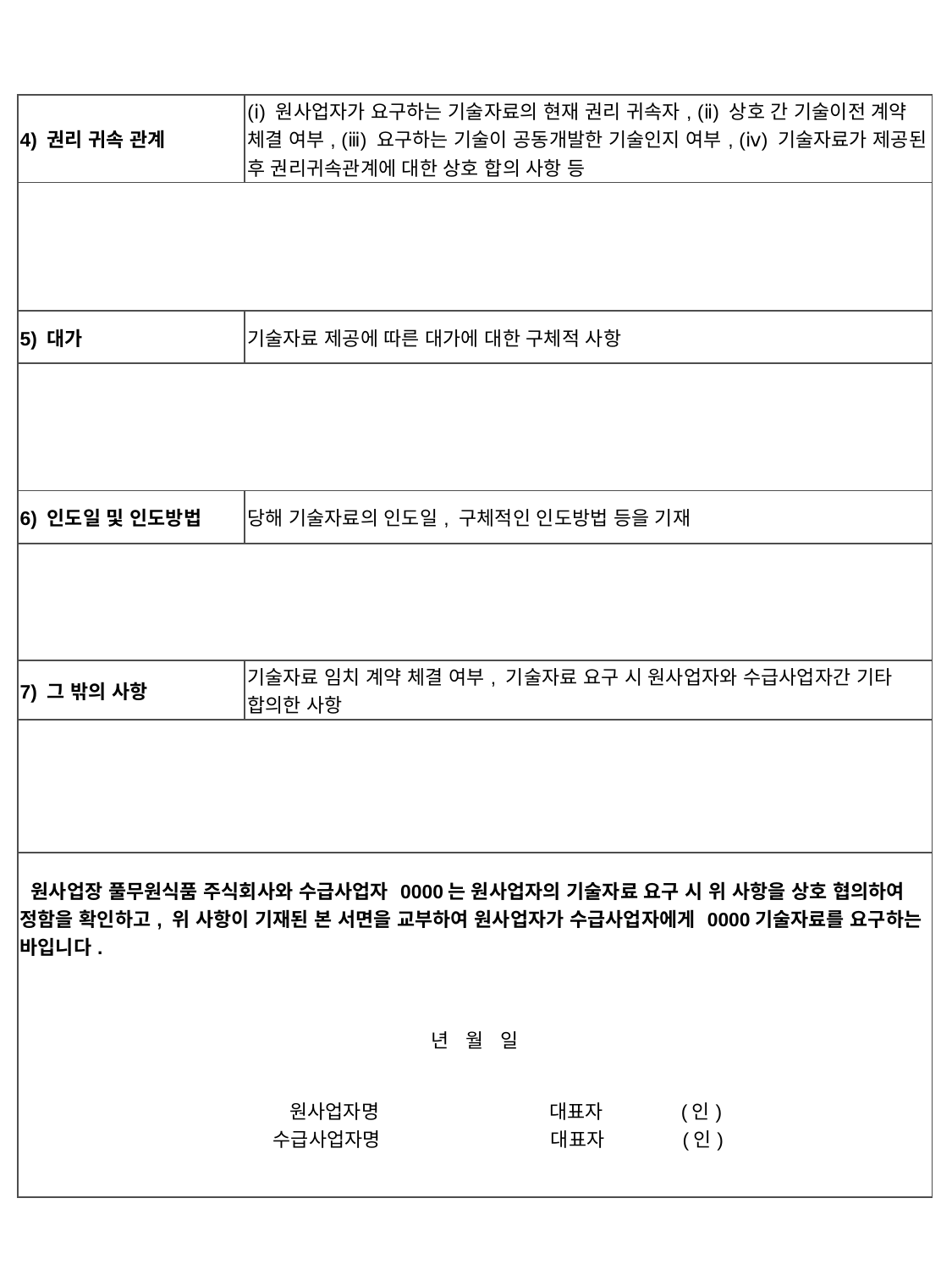

| 4) 권리 귀속 관계 | (ⅰ) 원사업자가 요구하는 기술자료의 현재 권리 귀속자, (ⅱ) 상호 간 기술이전 계약 체결 여부, (ⅲ) 요구하는 기술이 공동개발한 기술인지 여부, (ⅳ) 기술자료가 제공된 후 권리귀속관계에 대한 상호 합의 사항 등 |
| --- | --- |
|  |  |
| 5) 대가 | 기술자료 제공에 따른 대가에 대한 구체적 사항 |
|  |  |
| 6) 인도일 및 인도방법 | 당해 기술자료의 인도일, 구체적인 인도방법 등을 기재 |
|  |  |
| 7) 그 밖의 사항 | 기술자료 임치 계약 체결 여부, 기술자료 요구 시 원사업자와 수급사업자간 기타 합의한 사항 |
|  |  |
| 원사업장 풀무원식품 주식회사와 수급사업자 0000는 원사업자의 기술자료 요구 시 위 사항을 상호 협의하여 정함을 확인하고, 위 사항이 기재된 본 서면을 교부하여 원사업자가 수급사업자에게 0000기술자료를 요구하는 바입니다. 년 월 일 원사업자명 대표자 (인) 수급사업자명 대표자 (인) |  |